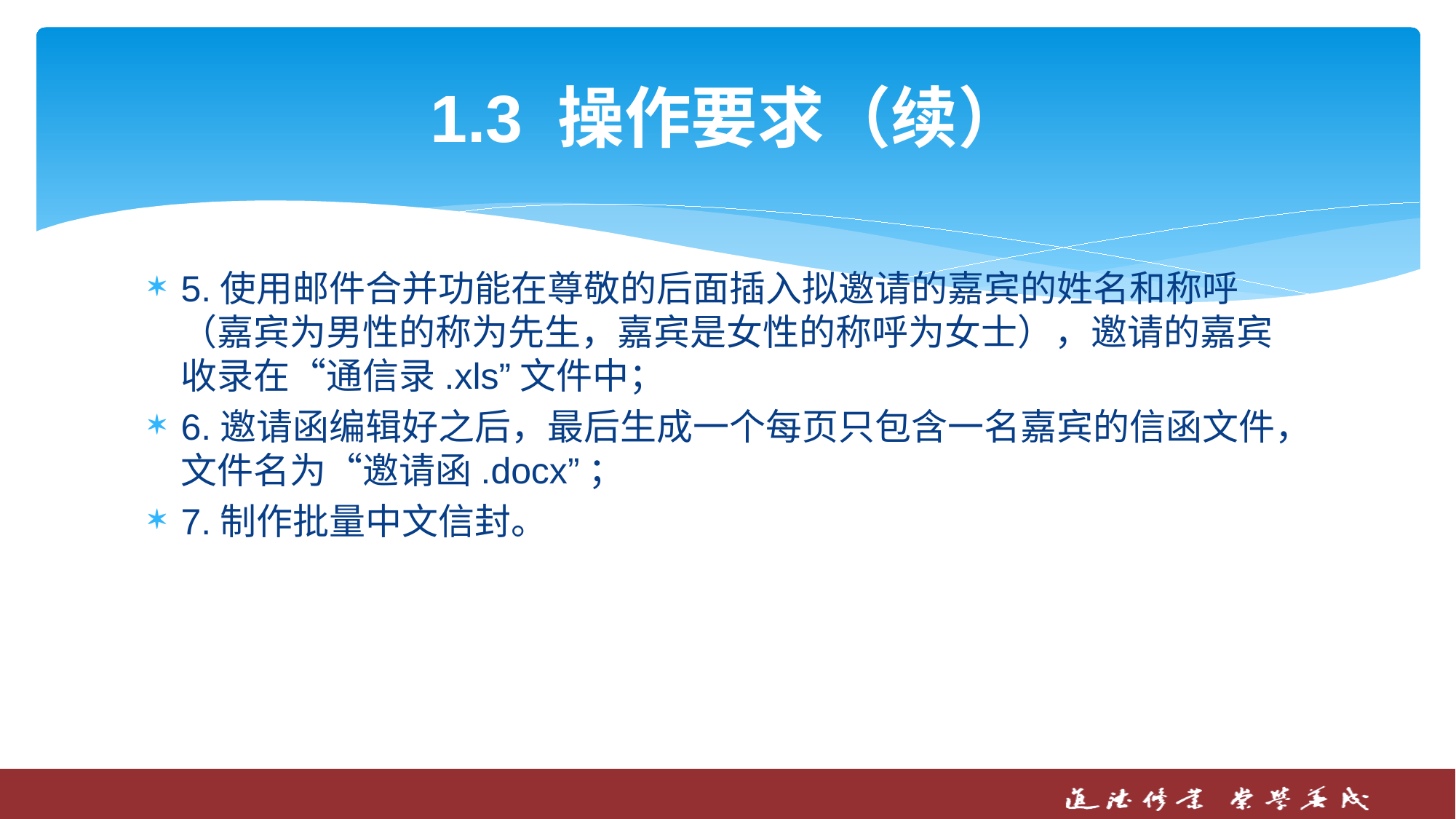

# 1.3 操作要求（续）
5.使用邮件合并功能在尊敬的后面插入拟邀请的嘉宾的姓名和称呼（嘉宾为男性的称为先生，嘉宾是女性的称呼为女士），邀请的嘉宾收录在“通信录.xls”文件中；
6.邀请函编辑好之后，最后生成一个每页只包含一名嘉宾的信函文件，文件名为“邀请函.docx”；
7.制作批量中文信封。